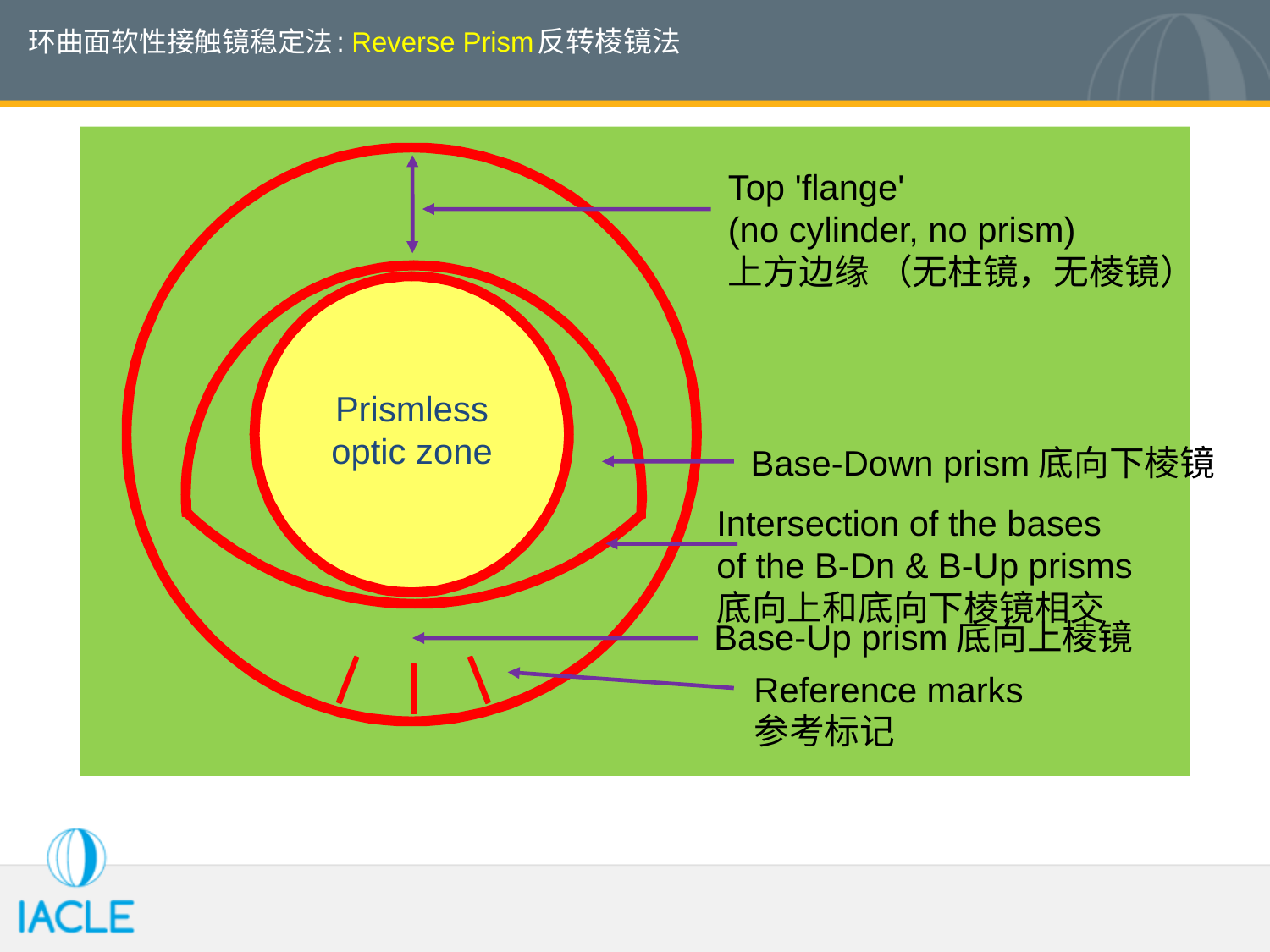

# 环曲面软性接触镜稳定法: Reverse Prism反转棱镜法

Top 'flange'
(no cylinder, no prism)
上方边缘 （无柱镜，无棱镜）

Prismless optic zone
Base-Down prism底向下棱镜

Intersection of the bases
of the B-Dn & B-Up prisms
底向上和底向下棱镜相交

Base-Up prism底向上棱镜

Reference marks
参考标记